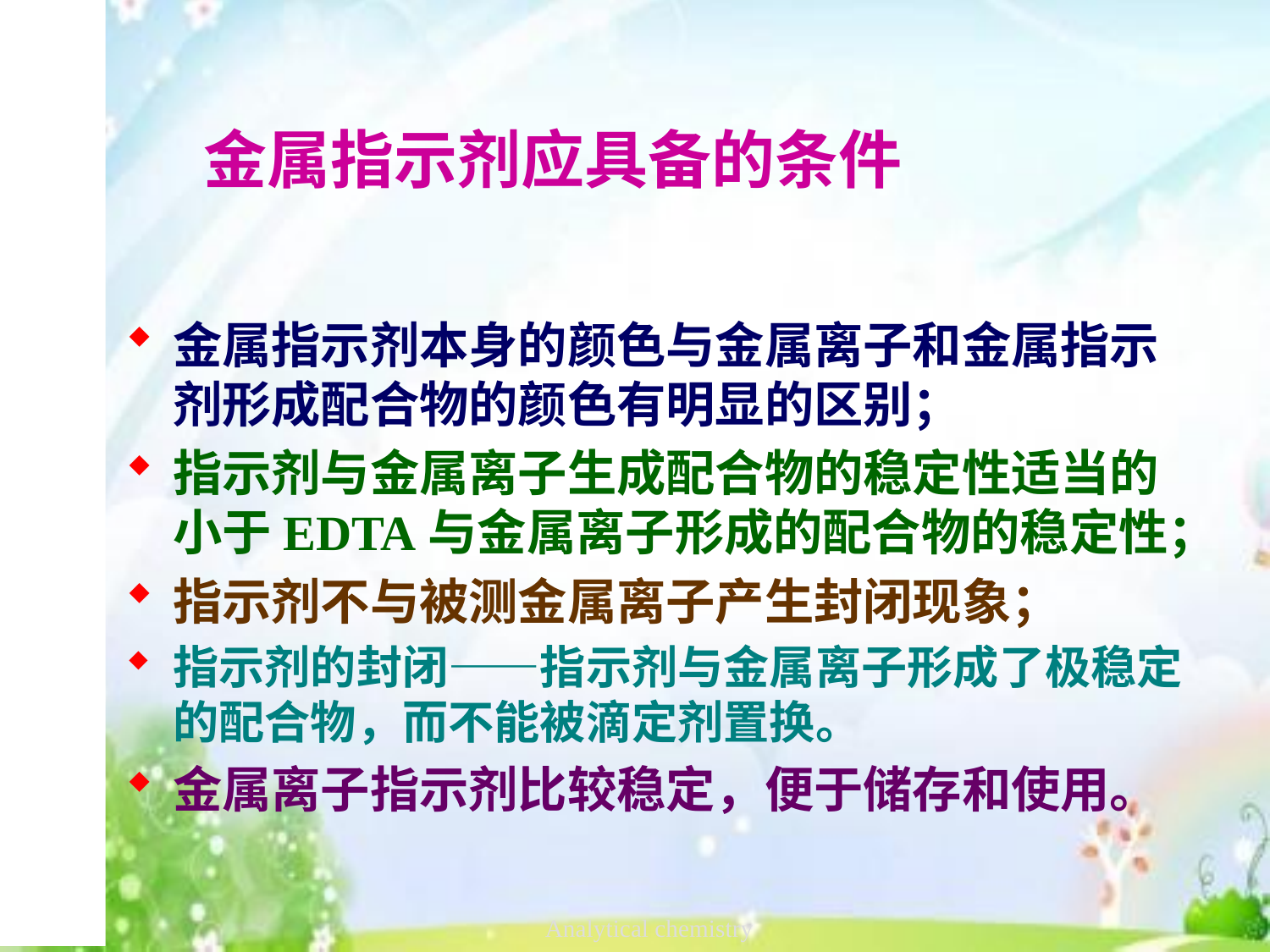

# 金属指示剂应具备的条件
金属指示剂本身的颜色与金属离子和金属指示剂形成配合物的颜色有明显的区别；
指示剂与金属离子生成配合物的稳定性适当的小于EDTA与金属离子形成的配合物的稳定性；
指示剂不与被测金属离子产生封闭现象；
指示剂的封闭——指示剂与金属离子形成了极稳定的配合物，而不能被滴定剂置换。
金属离子指示剂比较稳定，便于储存和使用。

Analytical chemistry
12